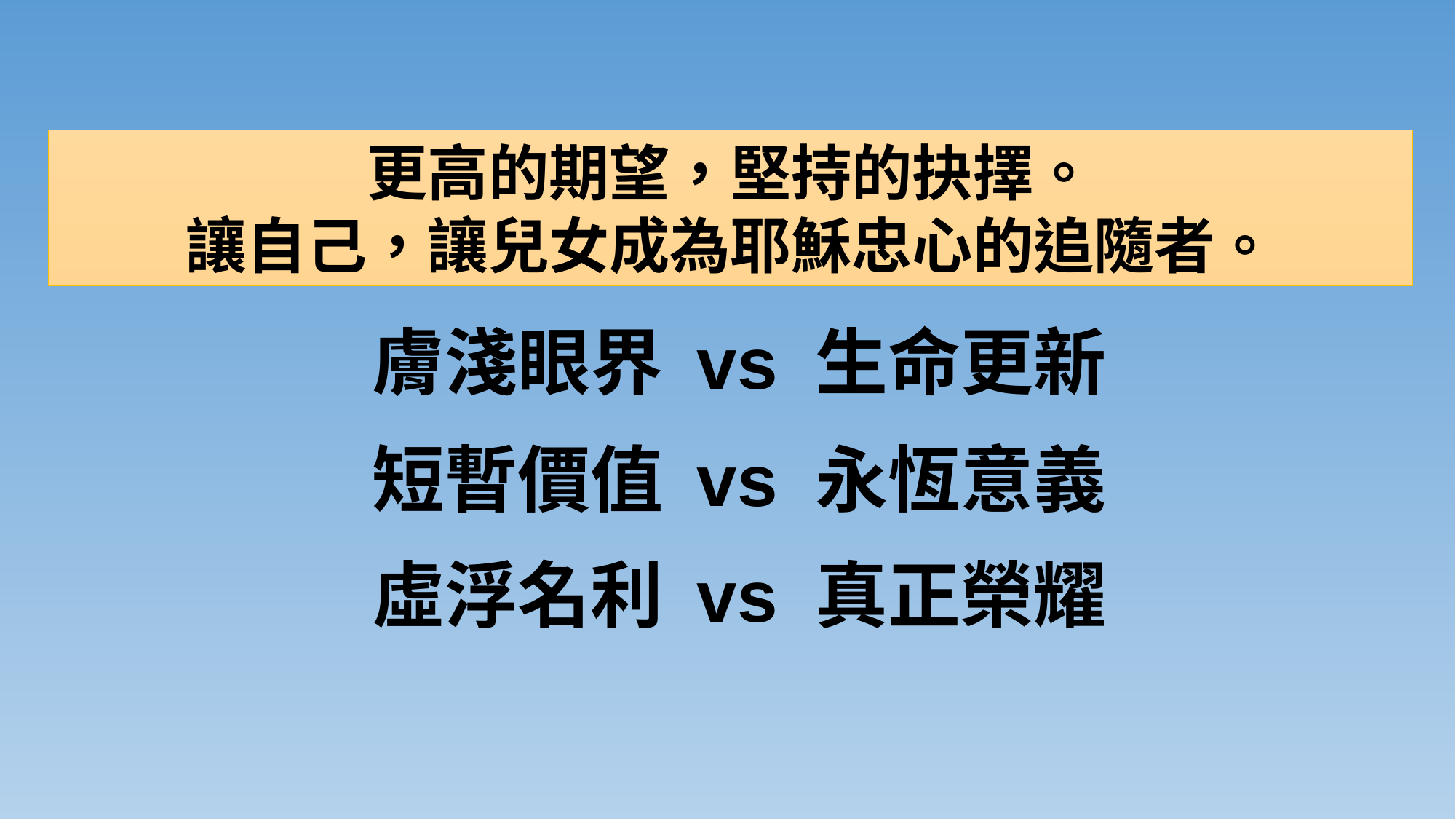

更高的期望，堅持的抉擇。
讓自己，讓兒女成為耶穌忠心的追隨者。
膚淺眼界 vs 生命更新

短暫價值 vs 永恆意義

虛浮名利 vs 真正榮耀